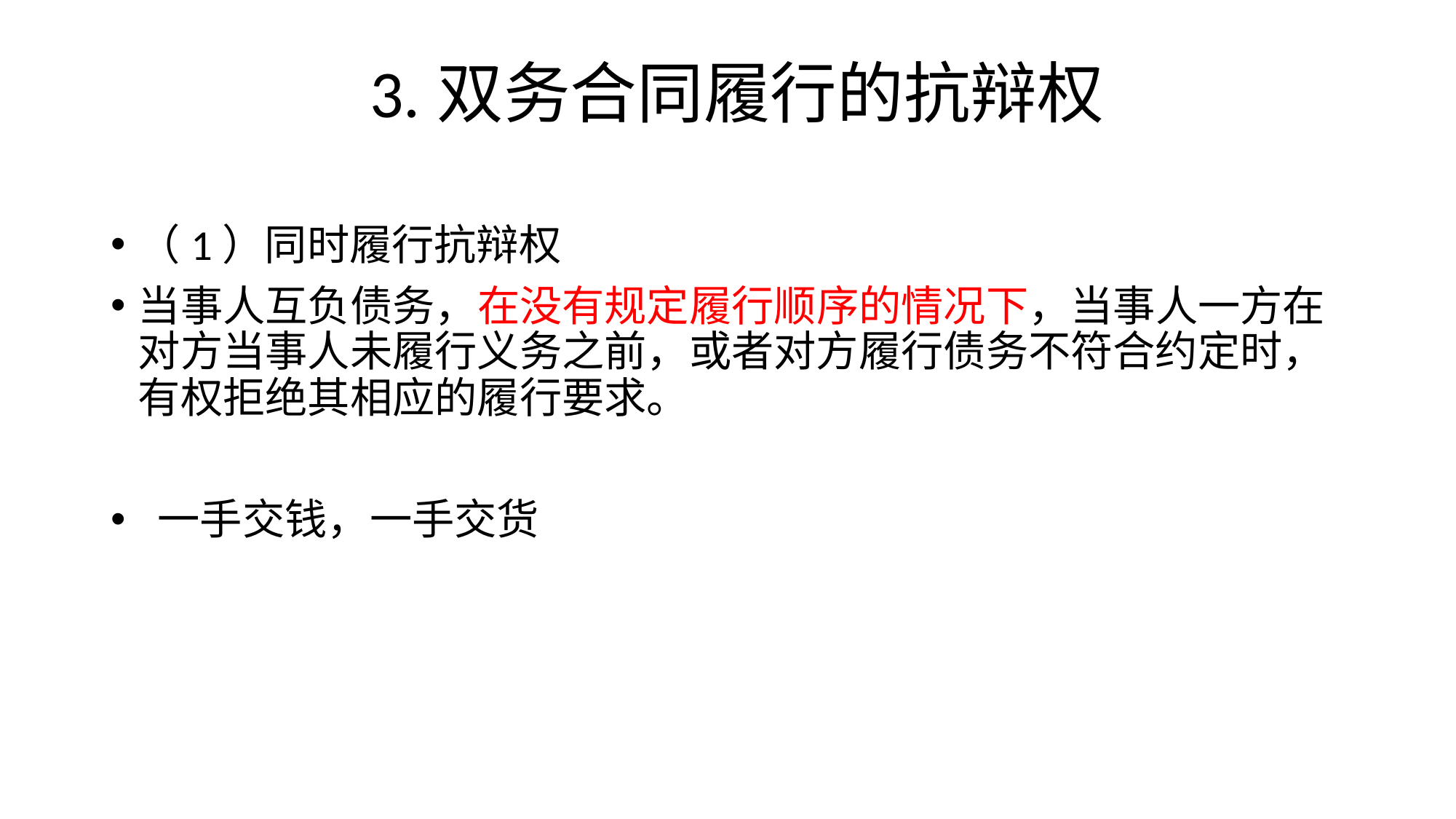

3.双务合同履行的抗辩权
（1）同时履行抗辩权
当事人互负债务，在没有规定履行顺序的情况下，当事人一方在对方当事人未履行义务之前，或者对方履行债务不符合约定时，有权拒绝其相应的履行要求。

 一手交钱，一手交货